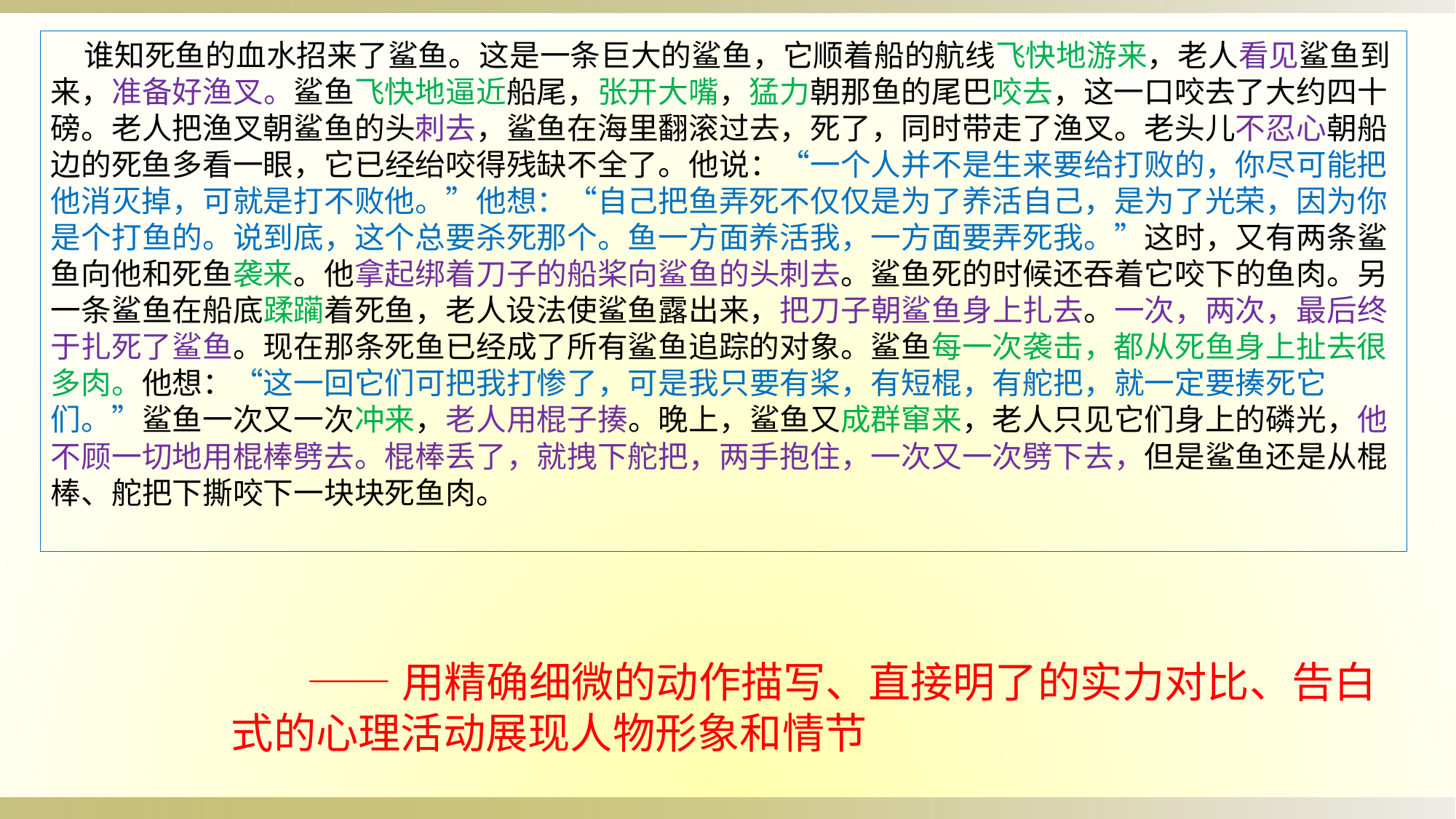

谁知死鱼的血水招来了鲨鱼。这是一条巨大的鲨鱼，它顺着船的航线飞快地游来，老人看见鲨鱼到来，准备好渔叉。鲨鱼飞快地逼近船尾，张开大嘴，猛力朝那鱼的尾巴咬去，这一口咬去了大约四十磅。老人把渔叉朝鲨鱼的头刺去，鲨鱼在海里翻滚过去，死了，同时带走了渔叉。老头儿不忍心朝船边的死鱼多看一眼，它已经绐咬得残缺不全了。他说：“一个人并不是生来要给打败的，你尽可能把他消灭掉，可就是打不败他。”他想：“自己把鱼弄死不仅仅是为了养活自己，是为了光荣，因为你是个打鱼的。说到底，这个总要杀死那个。鱼一方面养活我，一方面要弄死我。”这时，又有两条鲨鱼向他和死鱼袭来。他拿起绑着刀子的船桨向鲨鱼的头刺去。鲨鱼死的时候还吞着它咬下的鱼肉。另一条鲨鱼在船底蹂躏着死鱼，老人设法使鲨鱼露出来，把刀子朝鲨鱼身上扎去。一次，两次，最后终于扎死了鲨鱼。现在那条死鱼已经成了所有鲨鱼追踪的对象。鲨鱼每一次袭击，都从死鱼身上扯去很多肉。他想：“这一回它们可把我打惨了，可是我只要有桨，有短棍，有舵把，就一定要揍死它们。”鲨鱼一次又一次冲来，老人用棍子揍。晚上，鲨鱼又成群窜来，老人只见它们身上的磷光，他不顾一切地用棍棒劈去。棍棒丢了，就拽下舵把，两手抱住，一次又一次劈下去，但是鲨鱼还是从棍棒、舵把下撕咬下一块块死鱼肉。

        ——用精确细微的动作描写、直接明了的实力对比、告白式的心理活动展现人物形象和情节